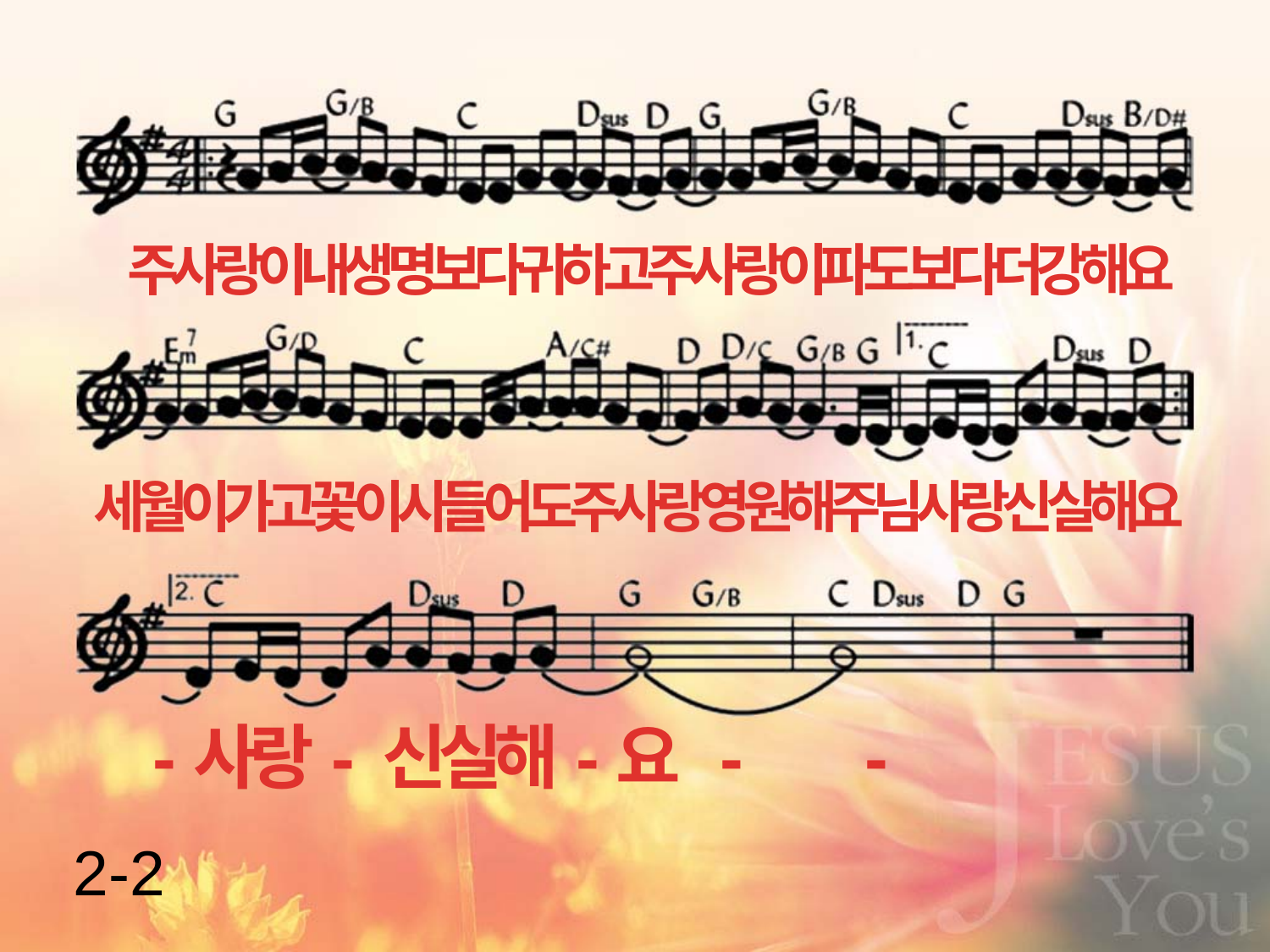

주사랑이내생명보다귀하고주사랑이파도보다더강해요
세월이가고꽃이시들어도주사랑영원해주님사랑신실해요
-사랑- 신실해-요  -            -
2-2